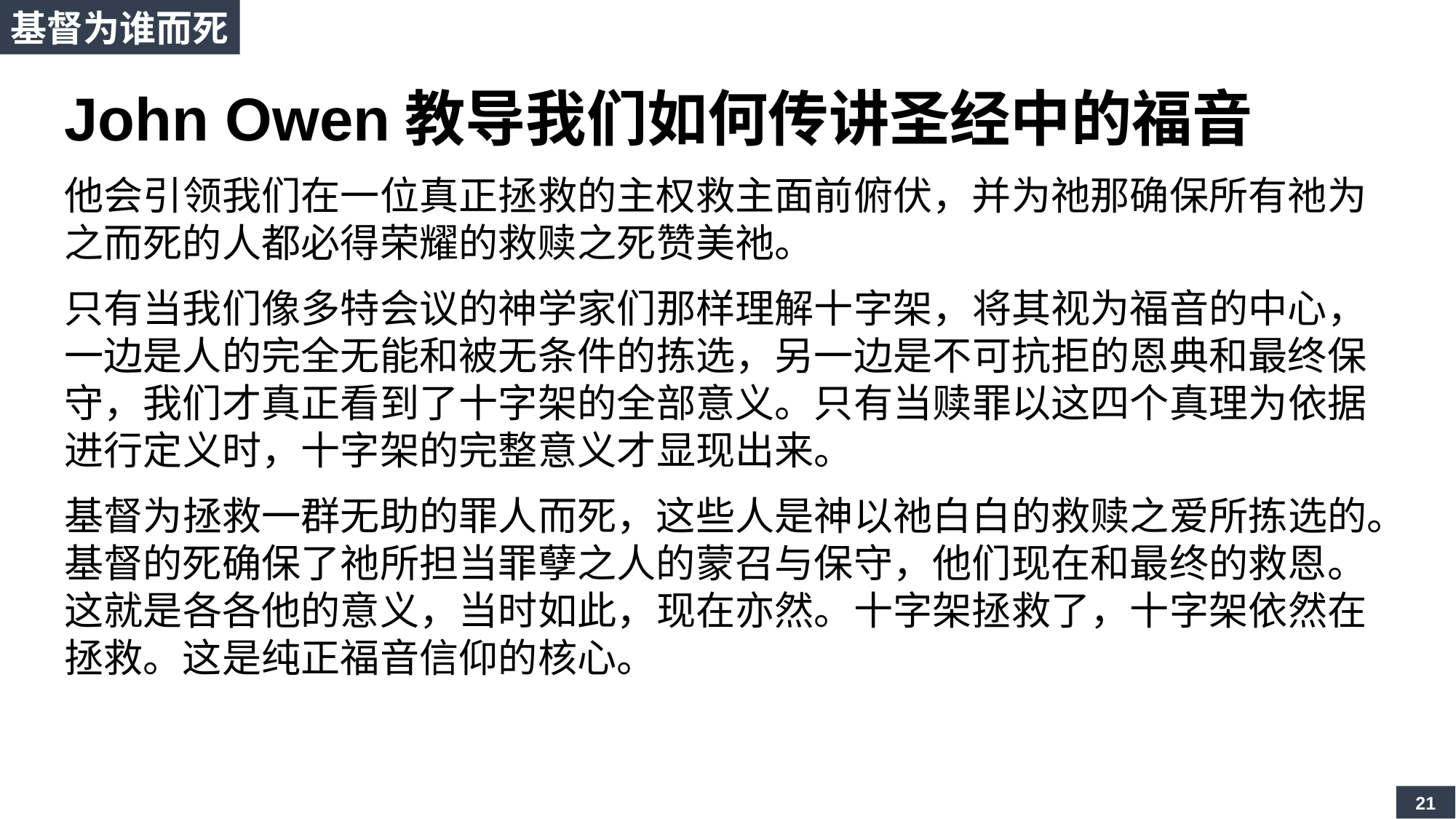

基督为谁而死
John Owen教导我们如何传讲圣经中的福音
他会引领我们在一位真正拯救的主权救主面前俯伏，并为祂那确保所有祂为之而死的人都必得荣耀的救赎之死赞美祂。
只有当我们像多特会议的神学家们那样理解十字架，将其视为福音的中心，一边是人的完全无能和被无条件的拣选，另一边是不可抗拒的恩典和最终保守，我们才真正看到了十字架的全部意义。只有当赎罪以这四个真理为依据进行定义时，十字架的完整意义才显现出来。
基督为拯救一群无助的罪人而死，这些人是神以祂白白的救赎之爱所拣选的。基督的死确保了祂所担当罪孽之人的蒙召与保守，他们现在和最终的救恩。这就是各各他的意义，当时如此，现在亦然。十字架拯救了，十字架依然在拯救。这是纯正福音信仰的核心。
21